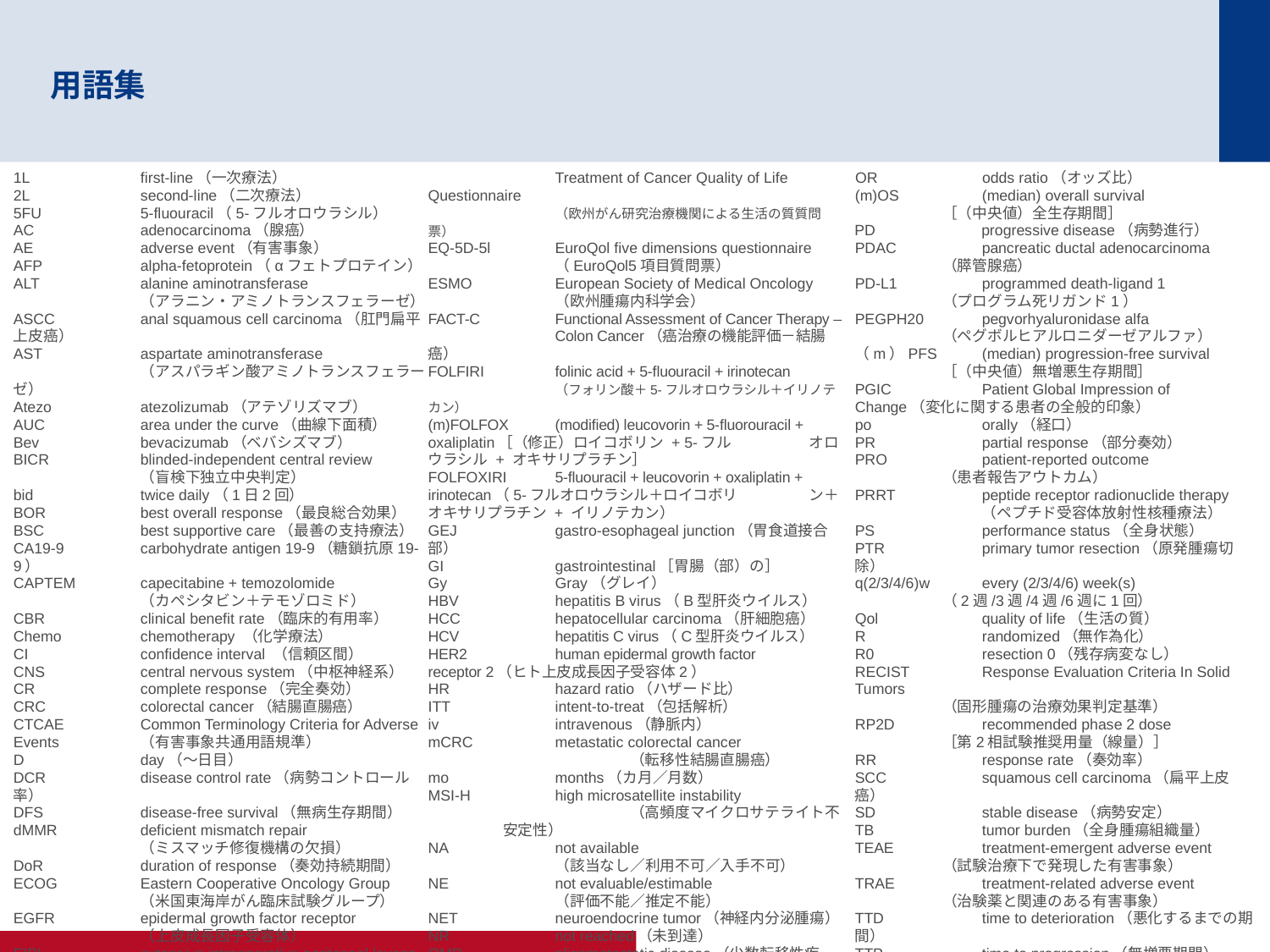

# 用語集
1L	first-line（一次療法）
2L	second-line（二次療法）
5FU	5-fluouracil（5-フルオロウラシル）
AC	adenocarcinoma（腺癌）
AE	adverse event（有害事象）
AFP	alpha-fetoprotein（αフェトプロテイン）
ALT	alanine aminotransferase
	（アラニン・アミノトランスフェラーゼ）
ASCC	anal squamous cell carcinoma（肛門扁平上皮癌）
AST	aspartate aminotransferase
	（アスパラギン酸アミノトランスフェラーゼ）
Atezo	atezolizumab（アテゾリズマブ）
AUC	area under the curve（曲線下面積）
Bev	bevacizumab（ベバシズマブ）
BICR	blinded-independent central review
	（盲検下独立中央判定）
bid	twice daily（1日2回）
BOR	best overall response（最良総合効果）
BSC	best supportive care（最善の支持療法）
CA19-9	carbohydrate antigen 19-9（糖鎖抗原19-9）
CAPTEM	capecitabine + temozolomide
	（カペシタビン＋テモゾロミド）
CBR	clinical benefit rate（臨床的有用率）
Chemo	chemotherapy （化学療法）
CI	confidence interval （信頼区間）
CNS	central nervous system（中枢神経系）
CR	complete response（完全奏効）
CRC	colorectal cancer（結腸直腸癌）
CTCAE	Common Terminology Criteria for Adverse Events	（有害事象共通用語規準）
D	day（～日目）
DCR	disease control rate（病勢コントロール率）
DFS	disease-free survival（無病生存期間）
dMMR	deficient mismatch repair
	（ミスマッチ修復機構の欠損）
DoR	duration of response（奏効持続期間）
ECOG	Eastern Cooperative Oncology Group
	（米国東海岸がん臨床試験グループ）
EGFR	epidermal growth factor receptor
	（上皮成長因子受容体）
EIPL	extensive intraoperative peritoneal lavage
	（術中腹腔内大量洗浄）

EORTC QLQ	European Organisation for Research and 	Treatment of Cancer Quality of Life 	Questionnaire
	（欧州がん研究治療機関による生活の質質問票）
EQ-5D-5l	EuroQol five dimensions questionnaire	（EuroQol5項目質問票）
ESMO	European Society of Medical Oncology
	（欧州腫瘍内科学会）
FACT-C	Functional Assessment of Cancer Therapy – 	Colon Cancer（癌治療の機能評価－結腸癌）
FOLFIRI	folinic acid + 5-fluouracil + irinotecan
	（フォリン酸＋5-フルオロウラシル＋イリノテカン）
(m)FOLFOX	(modified) leucovorin + 5-fluorouracil + 	oxaliplatin［（修正）ロイコボリン + 5-フル	オロウラシル + オキサリプラチン］
FOLFOXIRI	5-fluouracil + leucovorin + oxaliplatin + 	irinotecan（5-フルオロウラシル＋ロイコボリ	ン＋オキサリプラチン + イリノテカン）
GEJ	gastro-esophageal junction（胃食道接合部）
GI	gastrointestinal［胃腸（部）の］
Gy	Gray（グレイ）
HBV	hepatitis B virus（B型肝炎ウイルス）
HCC	hepatocellular carcinoma（肝細胞癌）
HCV	hepatitis C virus（C型肝炎ウイルス）
HER2	human epidermal growth factor 	receptor 2（ヒト上皮成長因子受容体2）
HR	hazard ratio（ハザード比）
ITT	intent-to-treat（包括解析）
iv	intravenous（静脈内）
mCRC	metastatic colorectal cancer
	（転移性結腸直腸癌）
mo	months（カ月／月数）
MSI-H	high microsatellite instability
	（高頻度マイクロサテライト不安定性）
NA	not available
	（該当なし／利用不可／入手不可）
NE	not evaluable/estimable
	（評価不能／推定不能）
NET	neuroendocrine tumor（神経内分泌腫瘍）
NR	not reached（未到達）
OMD	oligometastatic disease（少数転移性疾患）
ORR	overall/objective response rate
	（全奏効率／客観的奏効率）

OR	odds ratio（オッズ比）
(m)OS	(median) overall survival
［（中央値）全生存期間］
PD	progressive disease（病勢進行）
PDAC	pancreatic ductal adenocarcinoma
（膵管腺癌）
PD-L1	programmed death-ligand 1
（プログラム死リガンド1）
PEGPH20	pegvorhyaluronidase alfa
（ペグボルヒアルロニダーゼアルファ）
（m）PFS	(median) progression-free survival
［（中央値）無増悪生存期間］
PGIC	Patient Global Impression of 	Change（変化に関する患者の全般的印象）
po	orally（経口）
PR	partial response（部分奏効）
PRO	patient-reported outcome
（患者報告アウトカム）
PRRT	peptide receptor radionuclide therapy
	（ペプチド受容体放射性核種療法）
PS	performance status（全身状態）
PTR	primary tumor resection（原発腫瘍切除）
q(2/3/4/6)w	every (2/3/4/6) week(s)
（2週/3週/4週/6週に1回）
Qol	quality of life（生活の質）
R	randomized（無作為化）
R0	resection 0（残存病変なし）
RECIST	Response Evaluation Criteria In Solid Tumors
（固形腫瘍の治療効果判定基準）
RP2D	recommended phase 2 dose
［第2相試験推奨用量（線量）］
RR	response rate（奏効率）
SCC	squamous cell carcinoma（扁平上皮癌）
SD	stable disease（病勢安定）
TB	tumor burden（全身腫瘍組織量）
TEAE	treatment-emergent adverse event
（試験治療下で発現した有害事象）
TRAE	treatment-related adverse event
（治験薬と関連のある有害事象）
TTD	time to deterioration（悪化するまでの期間）
TTP	time to progression（無増悪期間）
TTR	time to response（奏効までの期間）
WHO	World Health Organization（世界保健機関）